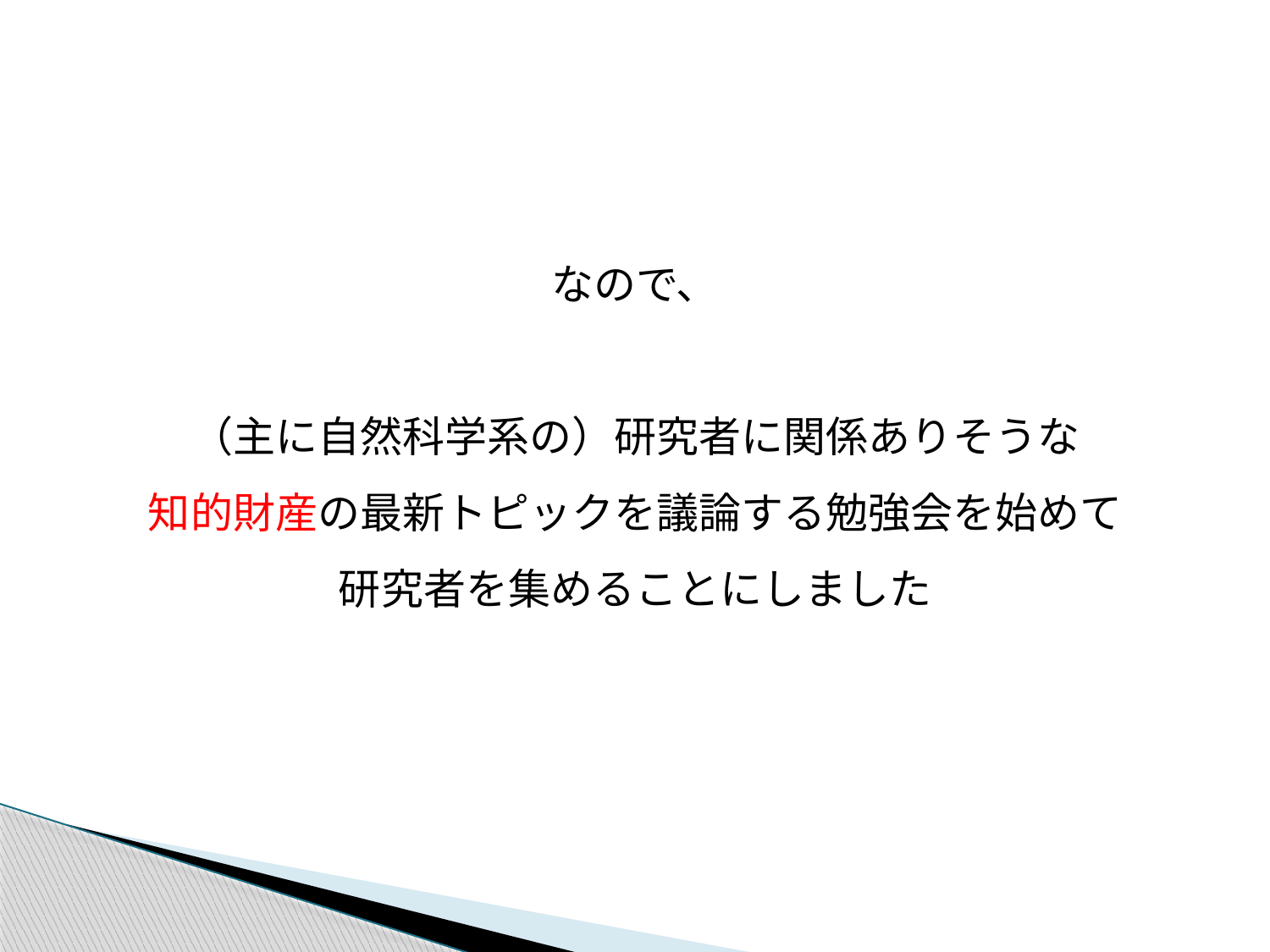

なので、

（主に自然科学系の）研究者に関係ありそうな
知的財産の最新トピックを議論する勉強会を始めて
研究者を集めることにしました